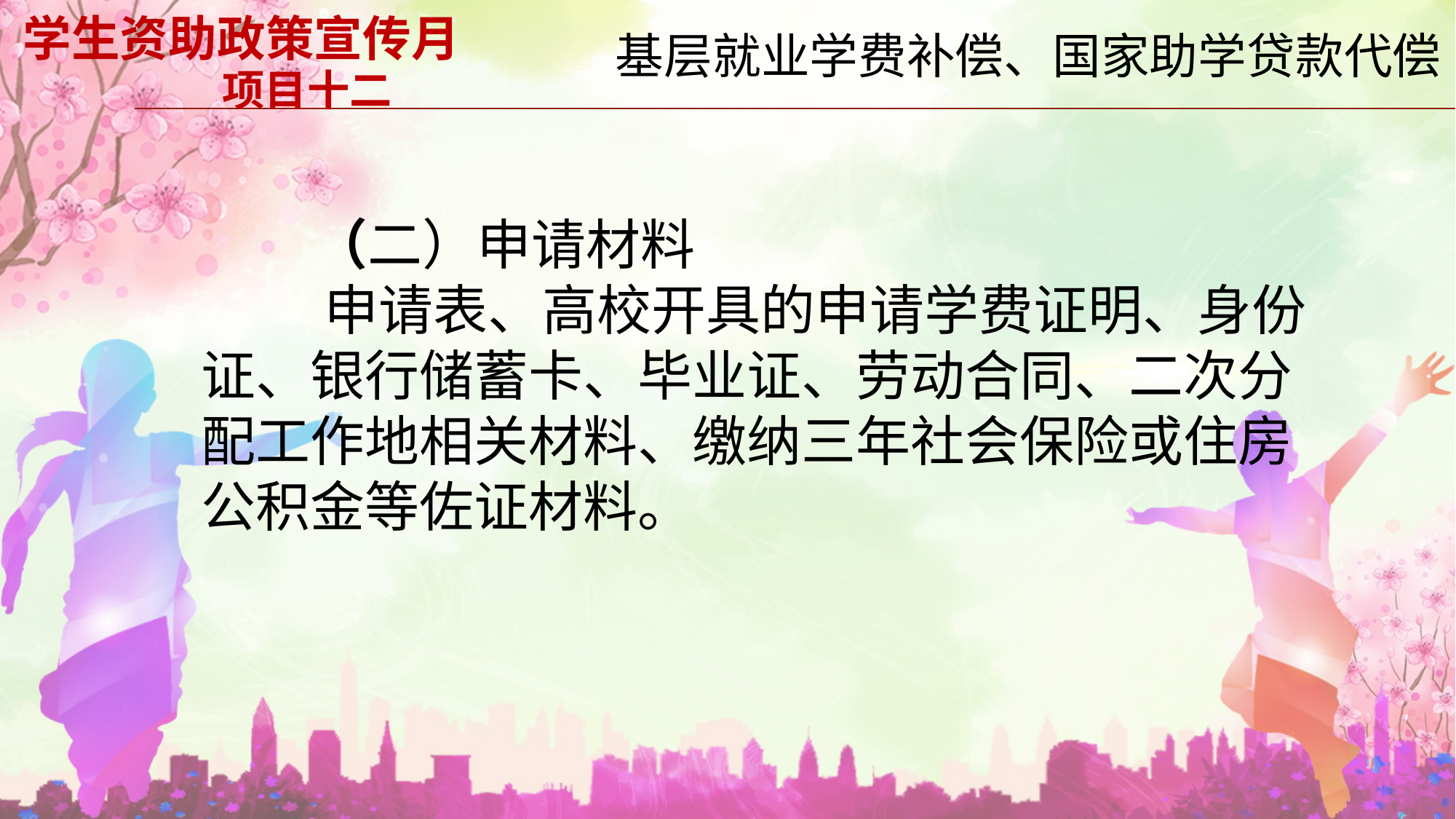

# 学生资助政策宣传月 项目十二
基层就业学费补偿、国家助学贷款代偿

        （二）申请材料
         申请表、高校开具的申请学费证明、身份证、银行储蓄卡、毕业证、劳动合同、二次分配工作地相关材料、缴纳三年社会保险或住房公积金等佐证材料。